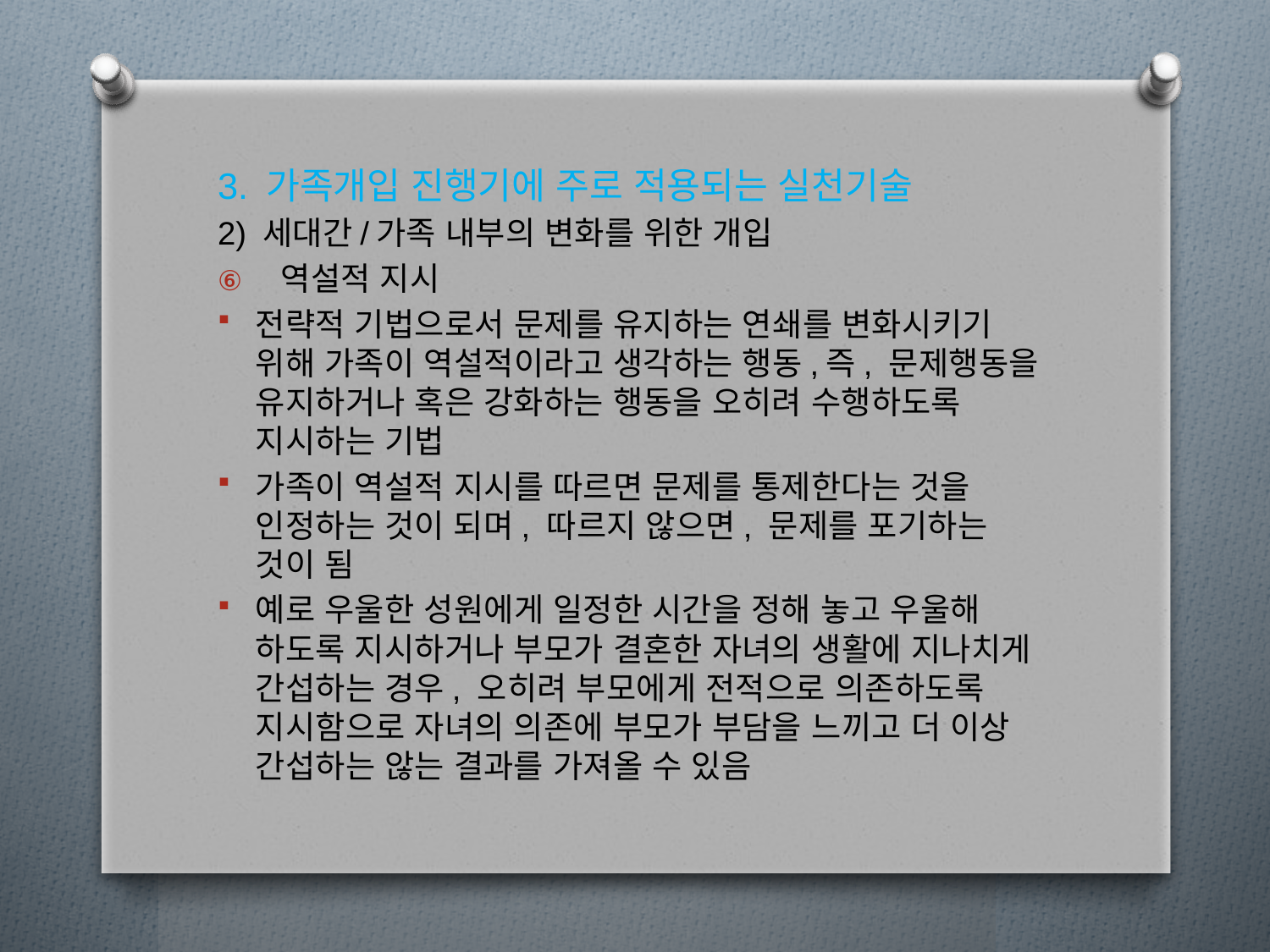

3. 가족개입 진행기에 주로 적용되는 실천기술
2) 세대간/가족 내부의 변화를 위한 개입
역설적 지시
전략적 기법으로서 문제를 유지하는 연쇄를 변화시키기 위해 가족이 역설적이라고 생각하는 행동,즉, 문제행동을 유지하거나 혹은 강화하는 행동을 오히려 수행하도록 지시하는 기법
가족이 역설적 지시를 따르면 문제를 통제한다는 것을 인정하는 것이 되며, 따르지 않으면, 문제를 포기하는 것이 됨
예로 우울한 성원에게 일정한 시간을 정해 놓고 우울해 하도록 지시하거나 부모가 결혼한 자녀의 생활에 지나치게 간섭하는 경우, 오히려 부모에게 전적으로 의존하도록 지시함으로 자녀의 의존에 부모가 부담을 느끼고 더 이상 간섭하는 않는 결과를 가져올 수 있음